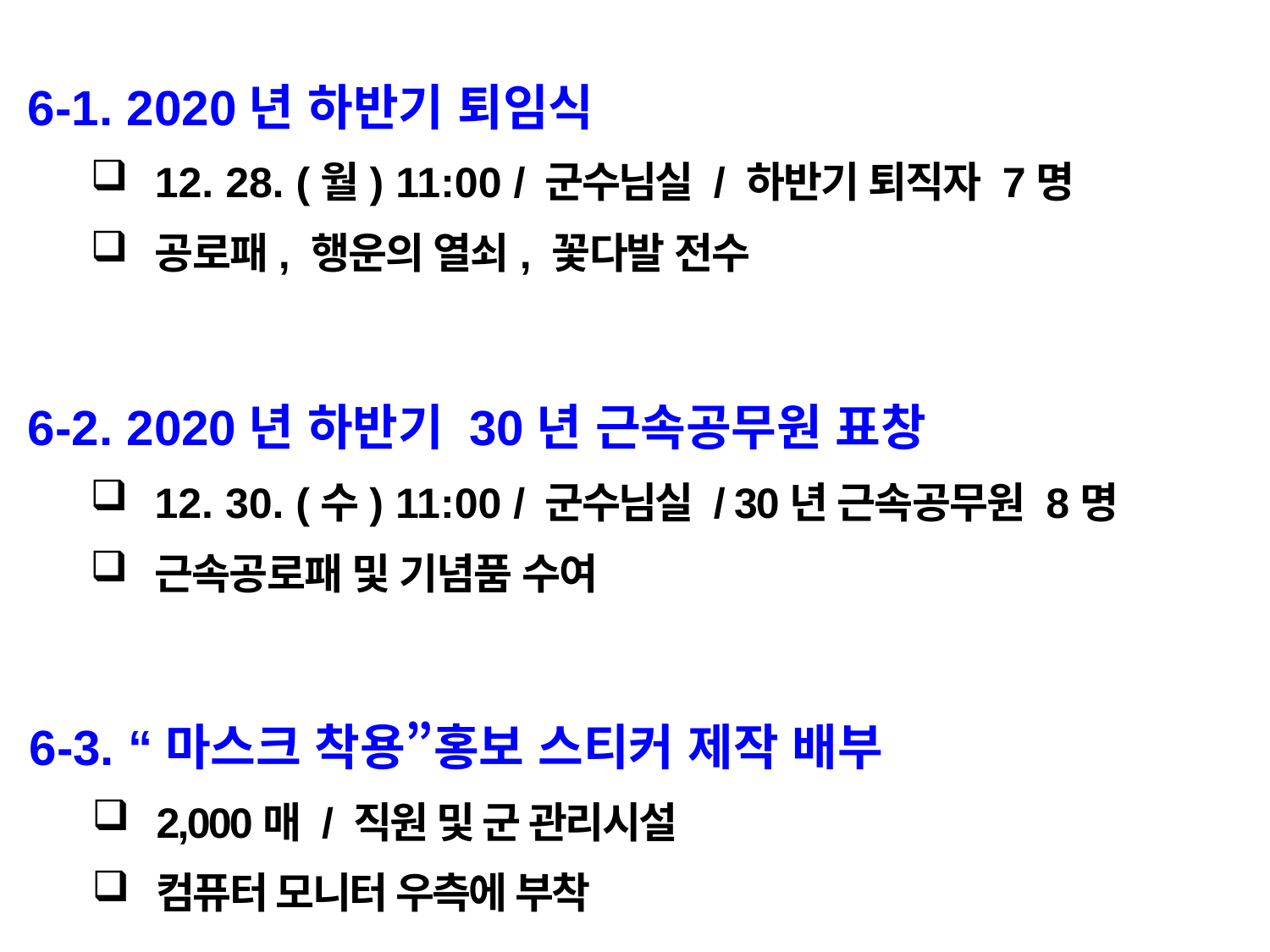

6-1. 2020년 하반기 퇴임식
12. 28. (월) 11:00 / 군수님실 / 하반기 퇴직자 7명
공로패, 행운의 열쇠, 꽃다발 전수
6-2. 2020년 하반기 30년 근속공무원 표창
12. 30. (수) 11:00 / 군수님실 / 30년 근속공무원 8명
근속공로패 및 기념품 수여
6-3. “마스크 착용”홍보 스티커 제작 배부
2,000매 / 직원 및 군 관리시설
컴퓨터 모니터 우측에 부착